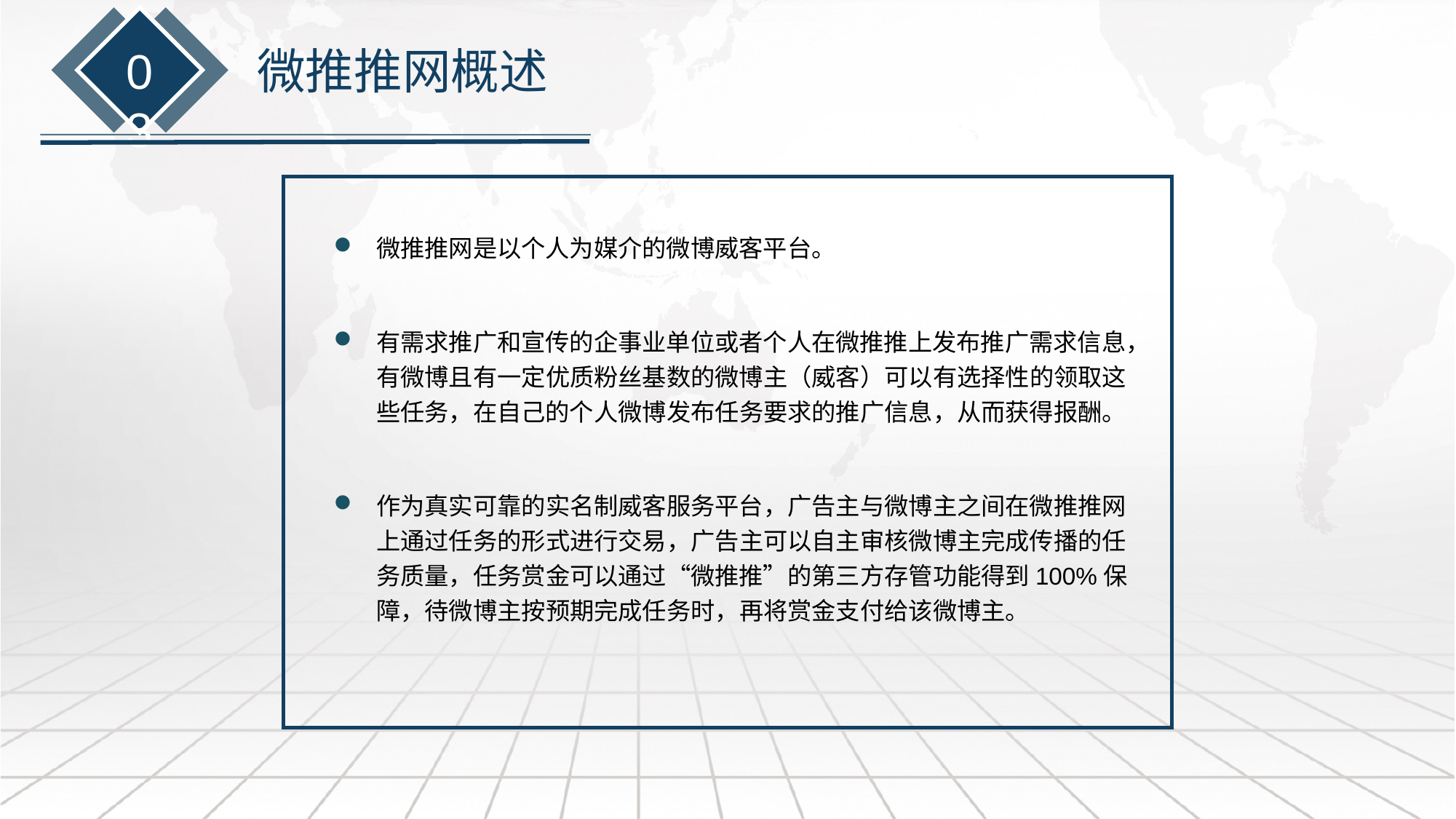

03
微推推网概述

微推推网是以个人为媒介的微博威客平台。

有需求推广和宣传的企事业单位或者个人在微推推上发布推广需求信息，有微博且有一定优质粉丝基数的微博主（威客）可以有选择性的领取这些任务，在自己的个人微博发布任务要求的推广信息，从而获得报酬。

作为真实可靠的实名制威客服务平台，广告主与微博主之间在微推推网上通过任务的形式进行交易，广告主可以自主审核微博主完成传播的任务质量，任务赏金可以通过“微推推”的第三方存管功能得到100%保障，待微博主按预期完成任务时，再将赏金支付给该微博主。